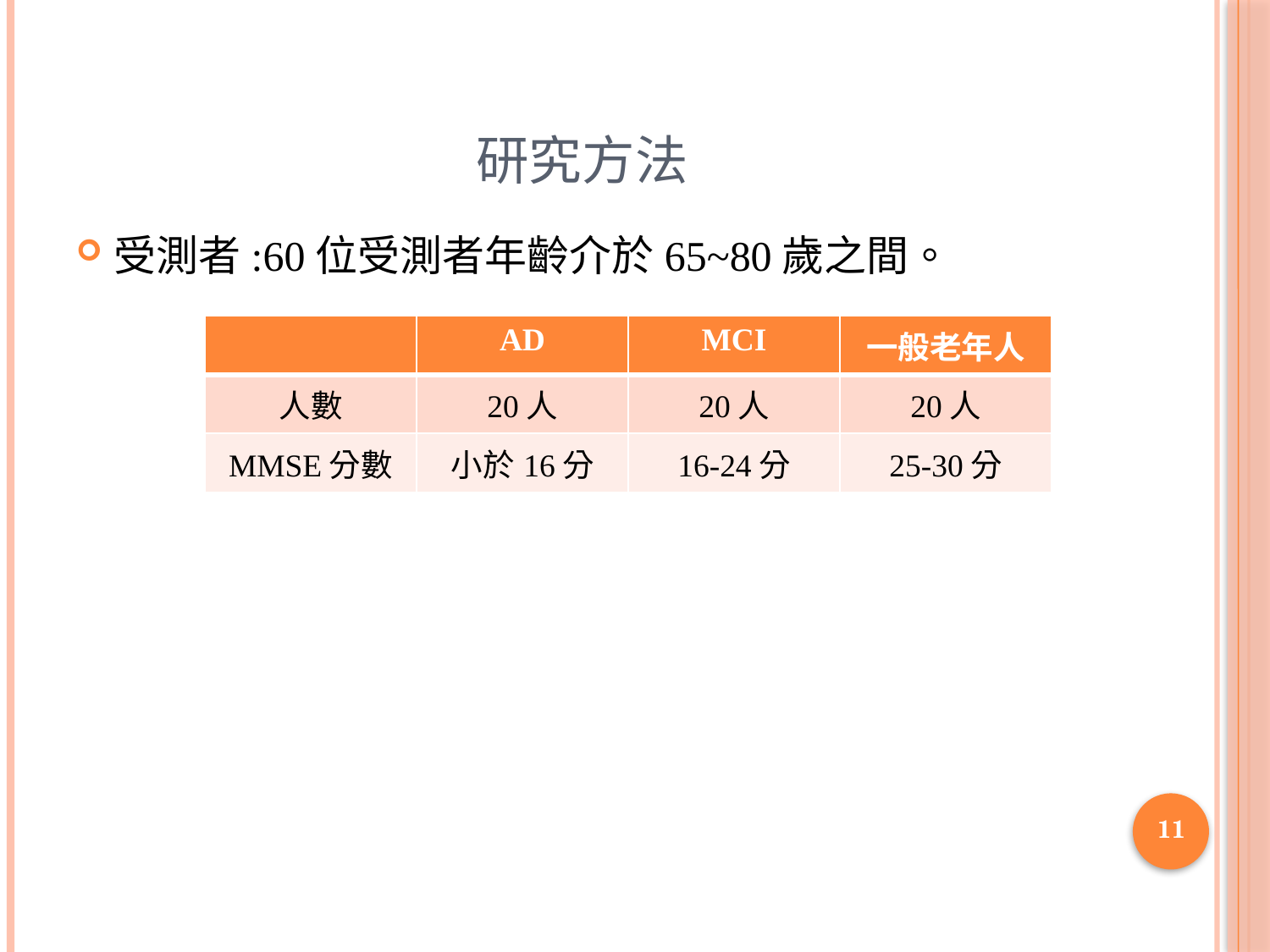

# 研究方法
受測者:60位受測者年齡介於65~80歲之間。

|  | AD | MCI | 一般老年人 |
| --- | --- | --- | --- |
| 人數 | 20人 | 20人 | 20人 |
| MMSE分數 | 小於16分 | 16-24分 | 25-30分 |
11